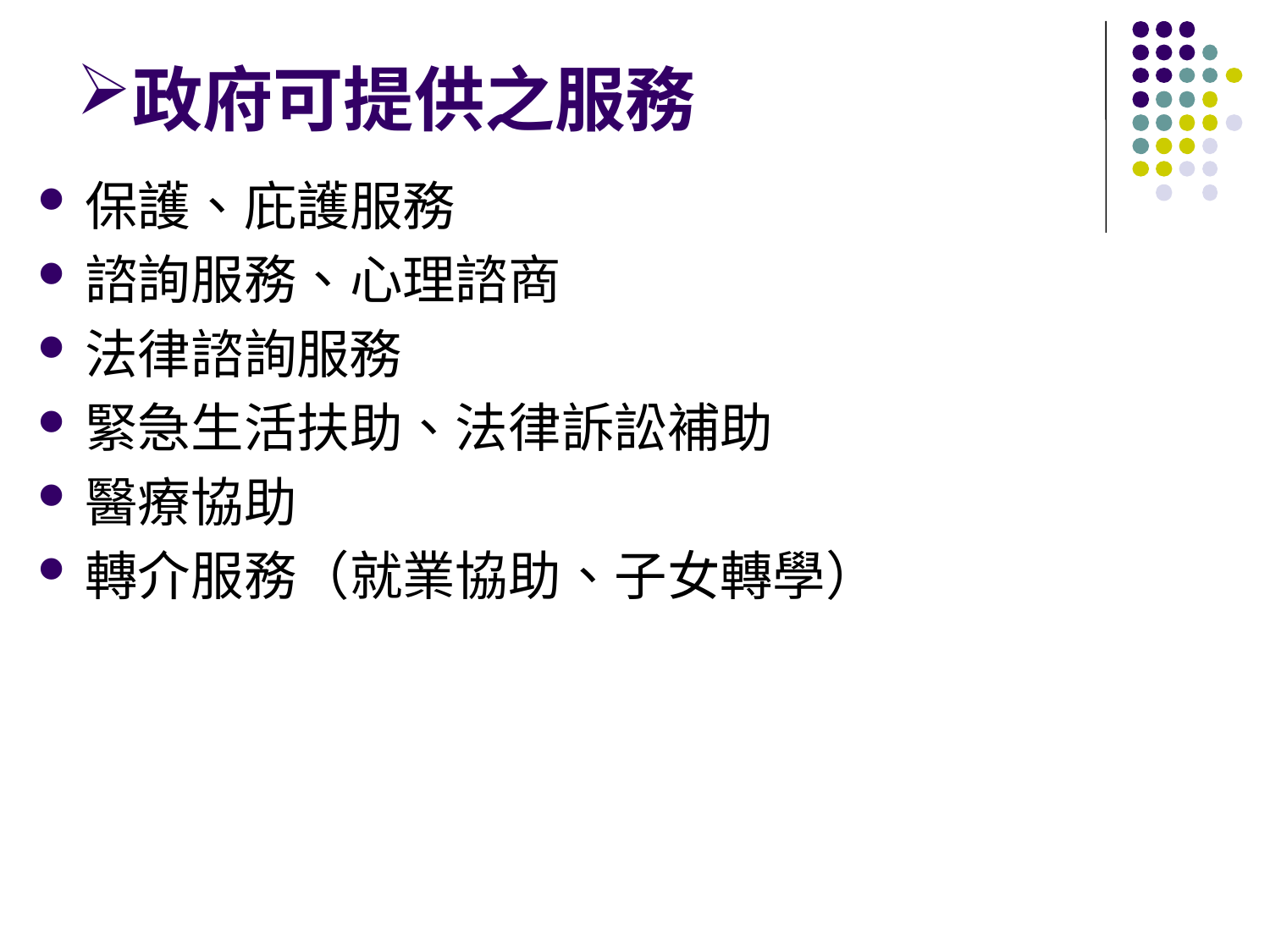

# 政府可提供之服務
保護、庇護服務
諮詢服務、心理諮商
法律諮詢服務
緊急生活扶助、法律訴訟補助
醫療協助
轉介服務（就業協助、子女轉學）